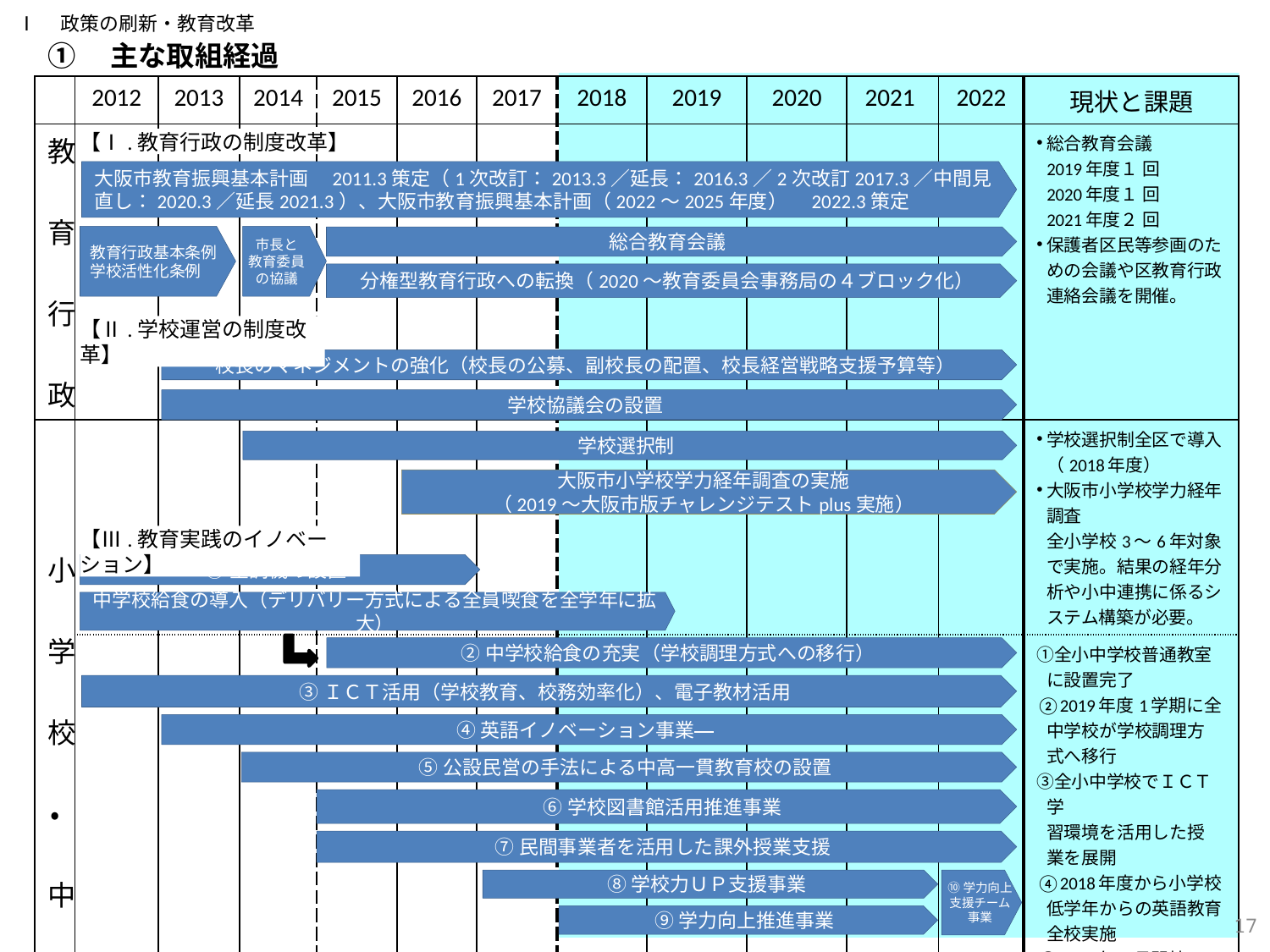

Ⅰ　政策の刷新・教育改革
①　主な取組経過

|  | 2012 | 2013 | 2014 | 2015 | 2016 | 2017 | 2018 | 2019 | 2020 | 2021 | 2022 | 現状と課題 |
| --- | --- | --- | --- | --- | --- | --- | --- | --- | --- | --- | --- | --- |
| 教 育 行 政 |  |  |  |  |  |  |  |  |  |  |  | 総合教育会議 2019年度１ 回 2020年度１ 回 2021年度２ 回 保護者区民等参画のための会議や区教育行政連絡会議を開催。 |
| 小　学　校　・　中　学　校 |  |  |  |  |  |  |  |  |  |  |  | 学校選択制全区で導入（2018年度） 大阪市小学校学力経年調査 全小学校3～6年対象で実施。結果の経年分析や小中連携に係るシステム構築が必要。 |
|  |  |  |  |  |  |  |  |  |  |  |  | 全小中学校普通教室に設置完了 2019年度1学期に全 中学校が学校調理方 式へ移行 全小中学校でＩＣＴ学 習環境を活用した授 業を展開 2018年度から小学校 低学年からの英語教育 全校実施 2019年4月開校　2022年4月大阪府へ移管 2017年度大阪市図 書標準達成 2017年度全市展開 ⑨⑩2022年度これまで の学力向上施策の再構 築を実施 |
【Ⅰ.教育行政の制度改革】
大阪市教育振興基本計画　2011.3策定（1次改訂：2013.3／延長：2016.3／2次改訂2017.3／中間見直し：2020.3／延長2021.3）、大阪市教育振興基本計画（2022～2025年度）　2022.3策定
教育行政基本条例
学校活性化条例
市長と
教育委員の協議
総合教育会議
分権型教育行政への転換（2020～教育委員会事務局の４ブロック化）
【Ⅱ.学校運営の制度改革】
校長のマネジメントの強化（校長の公募、副校長の配置、校長経営戦略支援予算等）
学校協議会の設置
学校選択制
大阪市小学校学力経年調査の実施
（2019～大阪市版チャレンジテストplus実施）
【Ⅲ.教育実践のイノベーション】
①空調機の設置
中学校給食の導入（デリバリー方式による全員喫食を全学年に拡大）

②中学校給食の充実（学校調理方式への移行）
③ＩＣＴ活用（学校教育、校務効率化）、電子教材活用
④英語イノベーション事業
⑤公設民営の手法による中高一貫教育校の設置
⑥学校図書館活用推進事業
⑦民間事業者を活用した課外授業支援
⑧学校力ＵＰ支援事業
⑩学力向上支援チーム事業
17
⑨学力向上推進事業